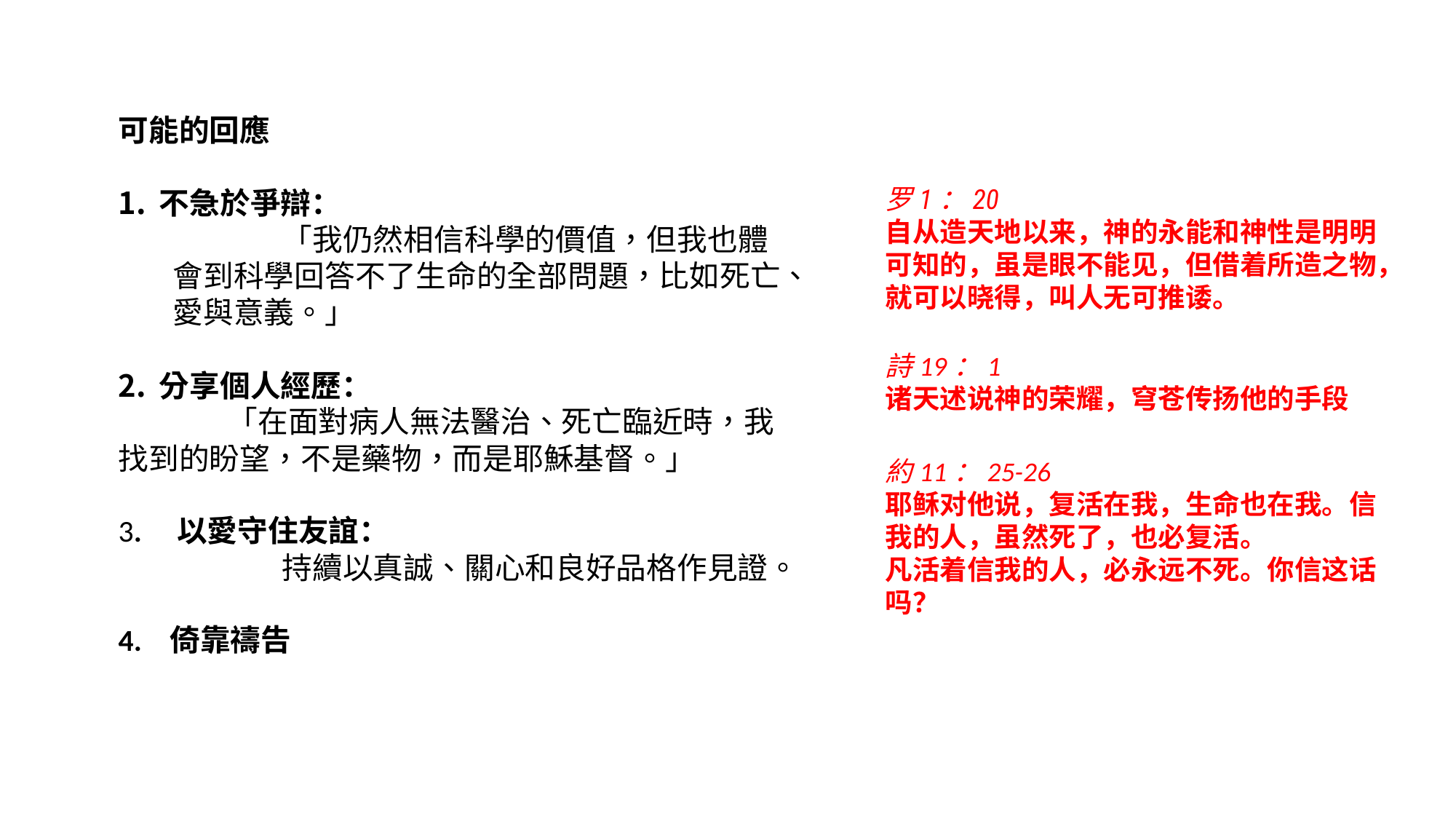

可能的回應

不急於爭辯：
	「我仍然相信科學的價值，但我也體會到科學回答不了生命的全部問題，比如死亡、愛與意義。」

分享個人經歷：
	「在面對病人無法醫治、死亡臨近時，我找到的盼望，不是藥物，而是耶穌基督。」

3.    以愛守住友誼：
	持續以真誠、關心和良好品格作見證。

4.   倚靠禱告
罗1：20
自从造天地以来，神的永能和神性是明明可知的，虽是眼不能见，但借着所造之物，就可以晓得，叫人无可推诿。
詩19：1
诸天述说神的荣耀，穹苍传扬他的手段
約11：25-26
耶稣对他说，复活在我，生命也在我。信我的人，虽然死了，也必复活。
凡活着信我的人，必永远不死。你信这话吗？